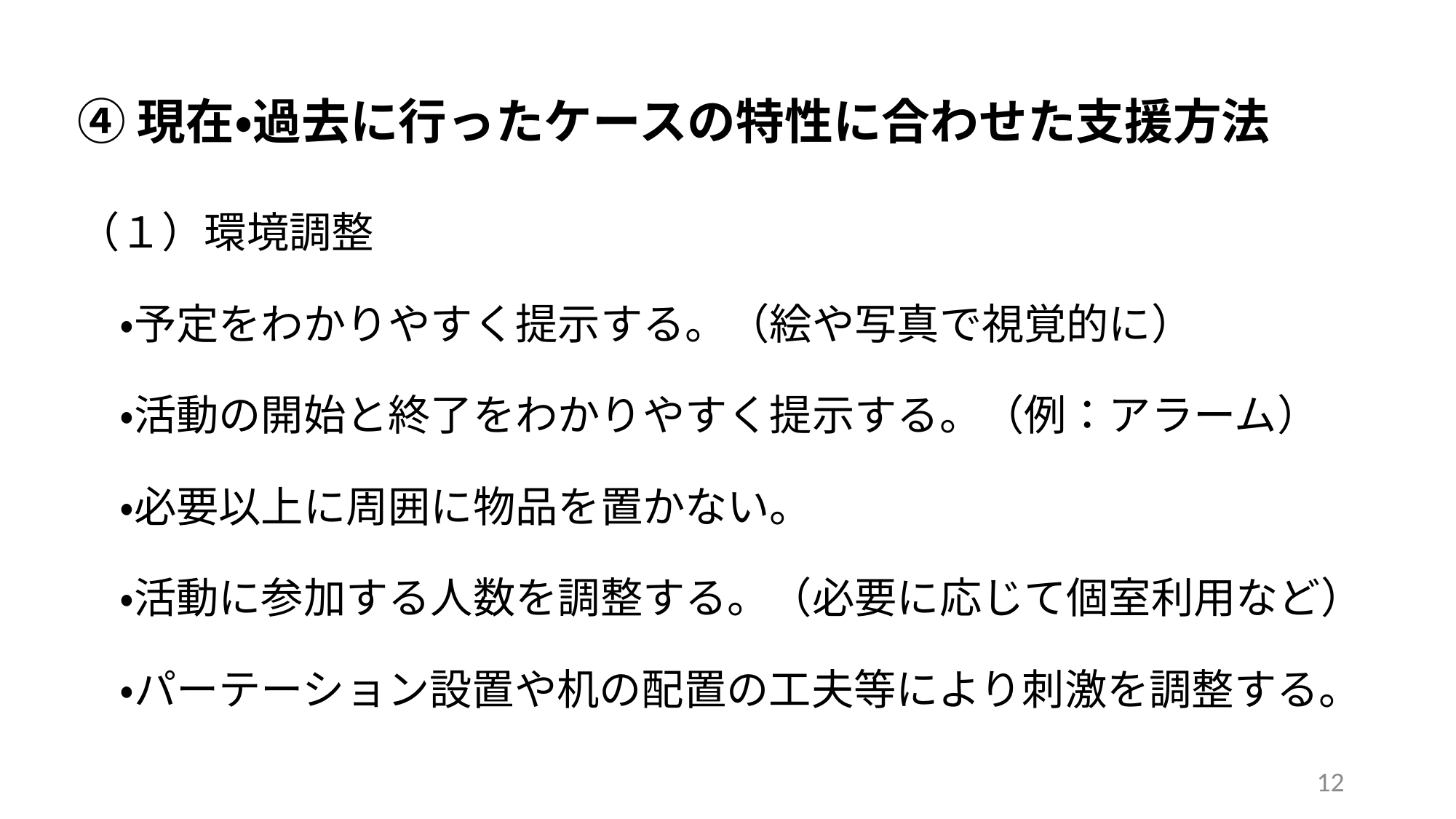

# ④現在・過去に行ったケースの特性に合わせた支援方法
（１）環境調整
　・予定をわかりやすく提示する。（絵や写真で視覚的に）
　・活動の開始と終了をわかりやすく提示する。（例：アラーム）
　・必要以上に周囲に物品を置かない。
　・活動に参加する人数を調整する。（必要に応じて個室利用など）
　・パーテーション設置や机の配置の工夫等により刺激を調整する。
12